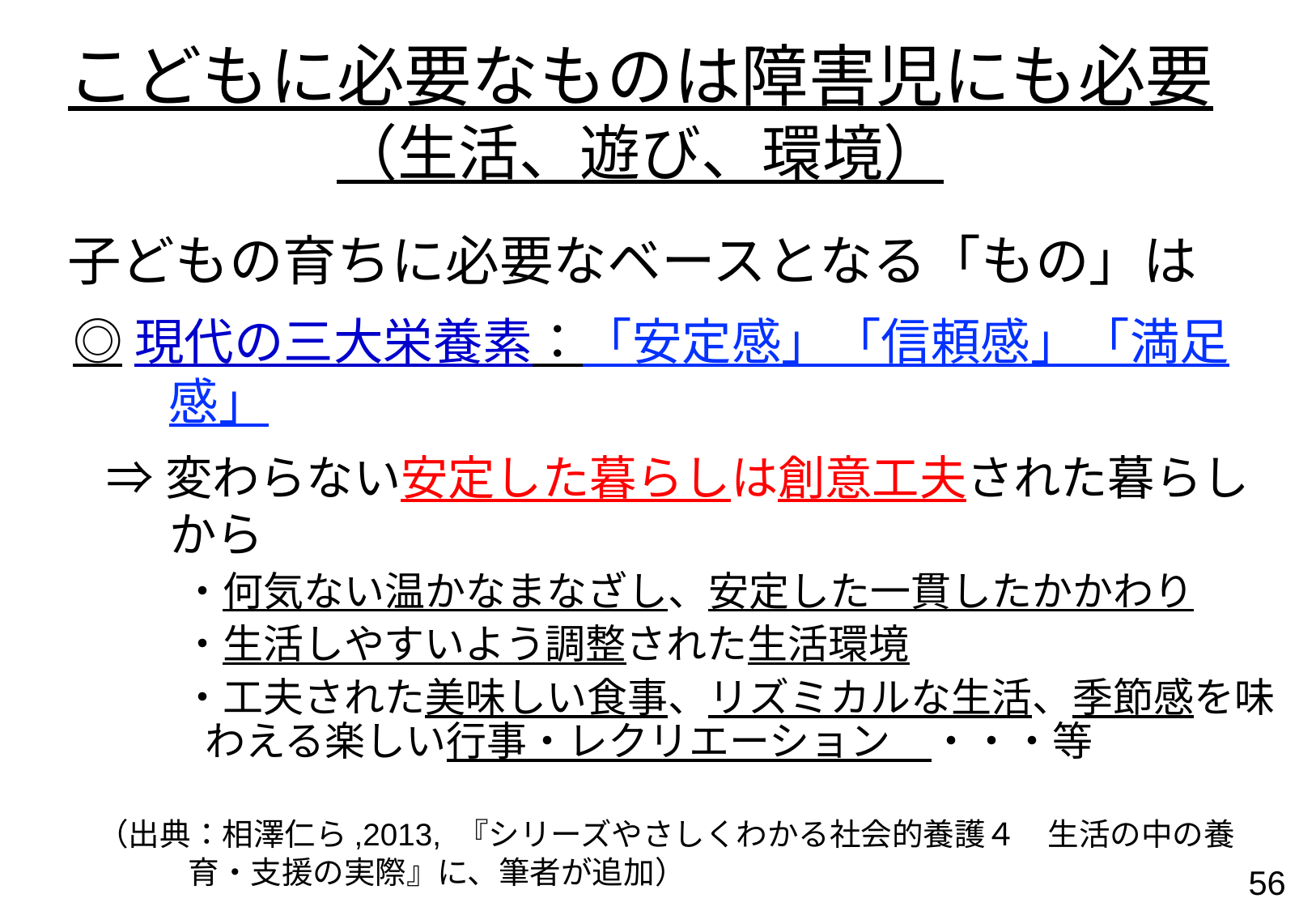

こどもに必要なものは障害児にも必要
（生活、遊び、環境）
子どもの育ちに必要なベースとなる「もの」は
◎現代の三大栄養素：「安定感」「信頼感」「満足感」
⇒変わらない安定した暮らしは創意工夫された暮らしから
・何気ない温かなまなざし、安定した一貫したかかわり
・生活しやすいよう調整された生活環境
・工夫された美味しい食事、リズミカルな生活、季節感を味わえる楽しい行事・レクリエーション　・・・等

（出典：相澤仁ら,2013, 『シリーズやさしくわかる社会的養護４　生活の中の養育・支援の実際』に、筆者が追加）

56